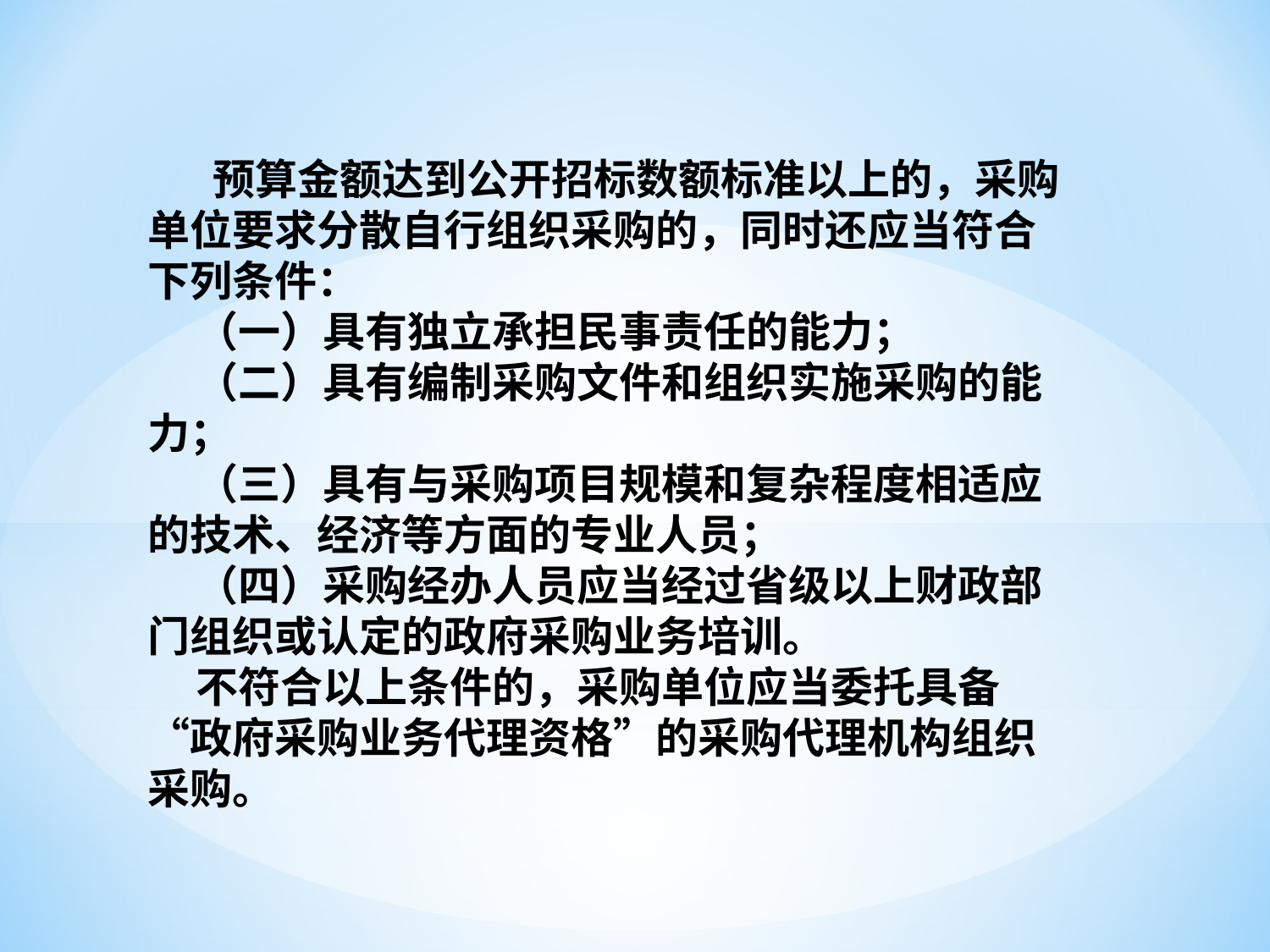

预算金额达到公开招标数额标准以上的，采购单位要求分散自行组织采购的，同时还应当符合下列条件：
    （一）具有独立承担民事责任的能力；
    （二）具有编制采购文件和组织实施采购的能力；
    （三）具有与采购项目规模和复杂程度相适应的技术、经济等方面的专业人员；
    （四）采购经办人员应当经过省级以上财政部门组织或认定的政府采购业务培训。
    不符合以上条件的，采购单位应当委托具备“政府采购业务代理资格”的采购代理机构组织采购。